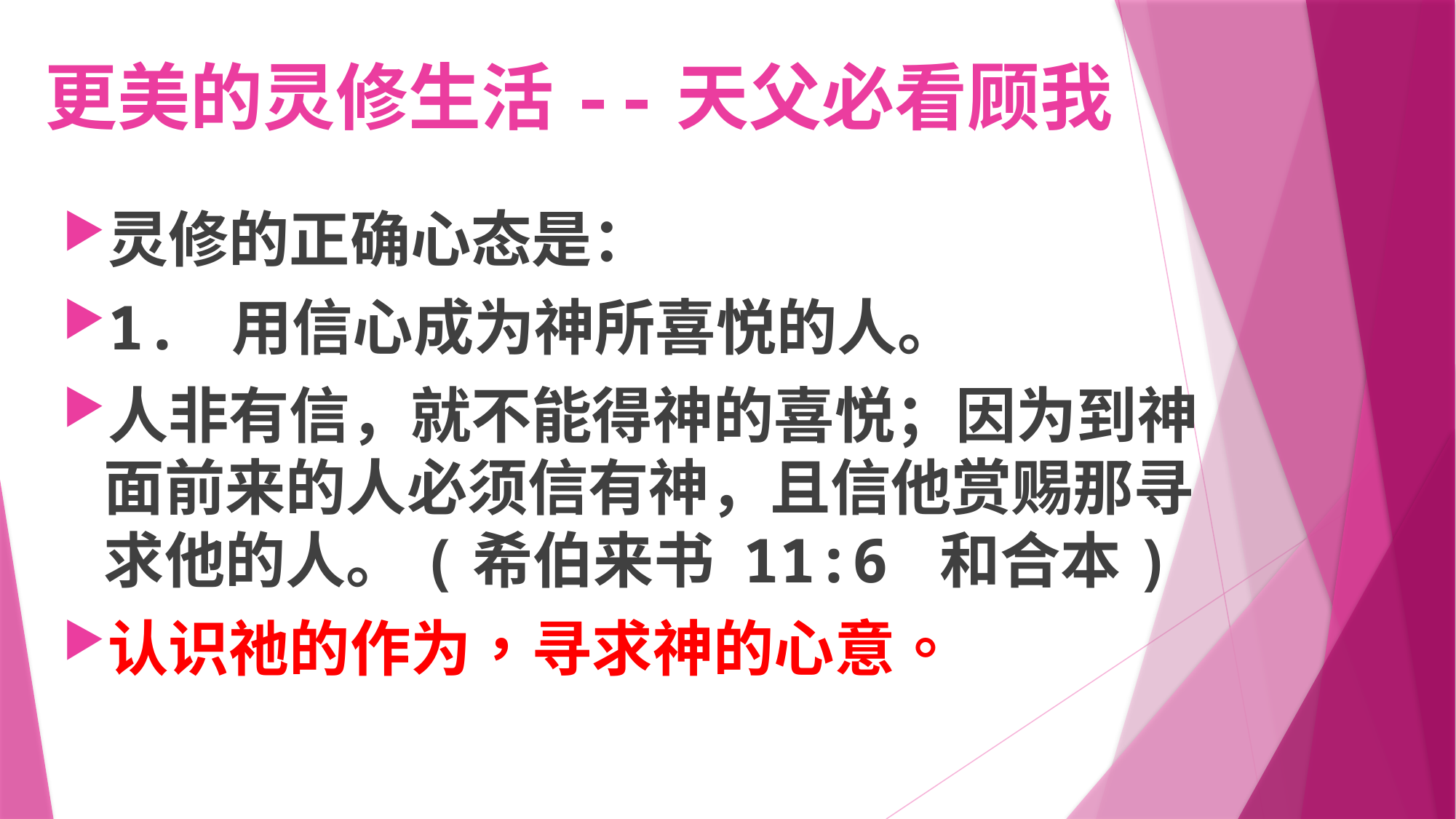

# 更美的灵修生活--天父必看顾我
灵修的正确心态是：
1. 用信心成为神所喜悦的人。
人非有信，就不能得神的喜悦；因为到神面前来的人必须信有神，且信他赏赐那寻求他的人。(希伯来书 11:6 和合本)
认识祂的作为，寻求神的心意。